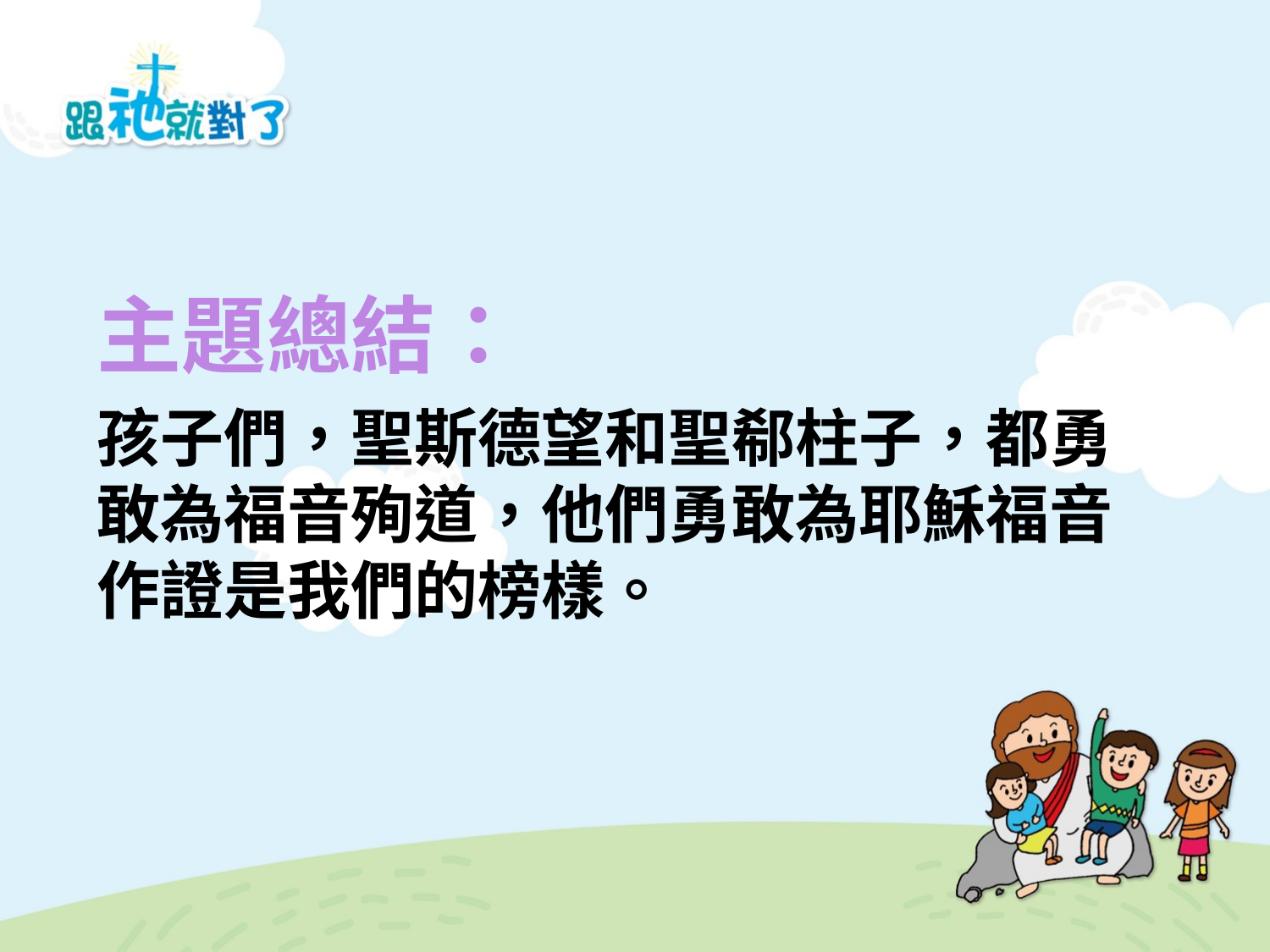

主題總結：
孩子們，聖斯德望和聖郗柱子，都勇敢為福音殉道，他們勇敢為耶穌福音作證是我們的榜樣。